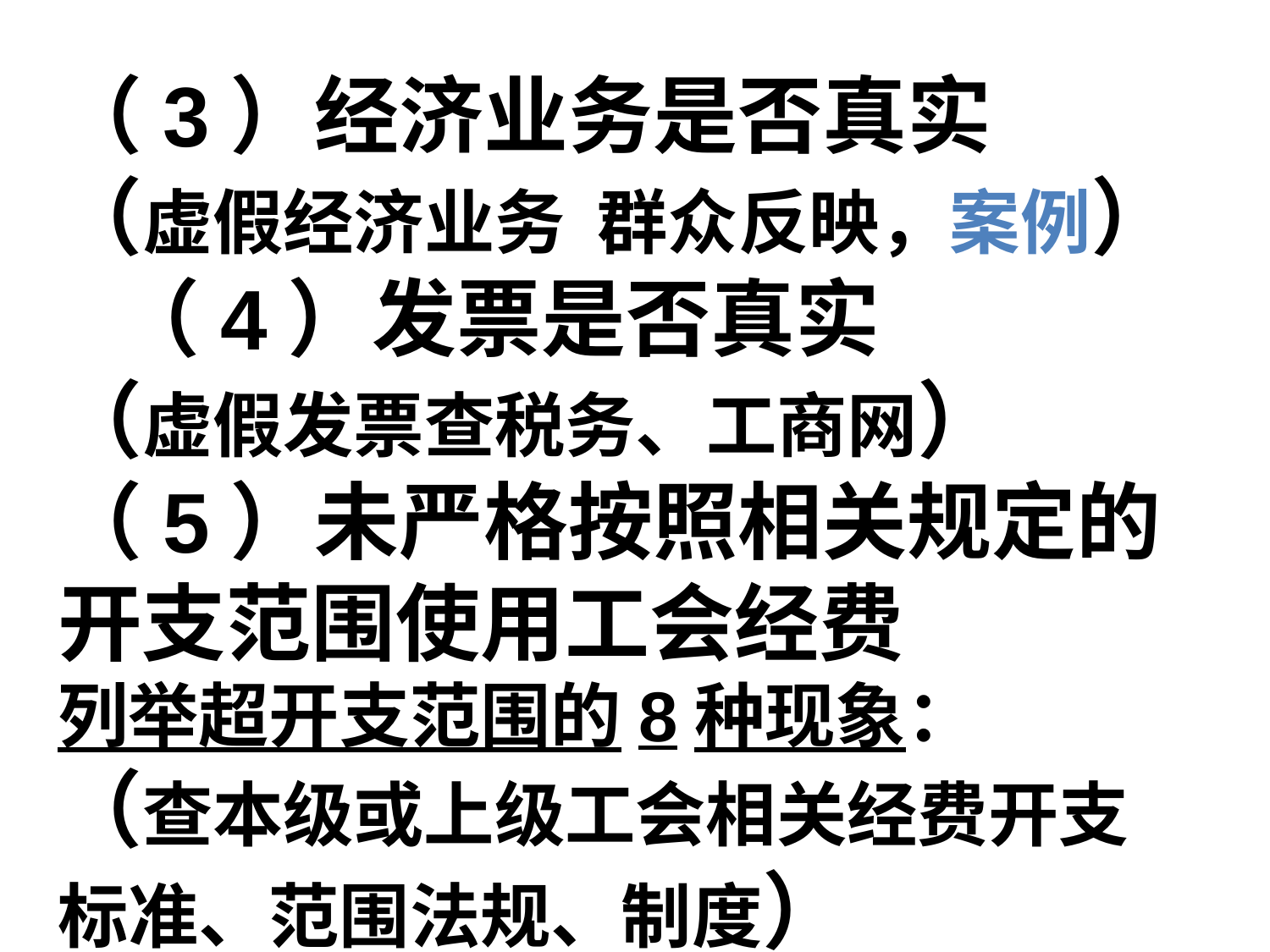

#
（3）经济业务是否真实
（虚假经济业务  群众反映，案例）    （4）发票是否真实
（虚假发票查税务、工商网）
（5）未严格按照相关规定的开支范围使用工会经费
列举超开支范围的8种现象：
（查本级或上级工会相关经费开支标准、范围法规、制度）